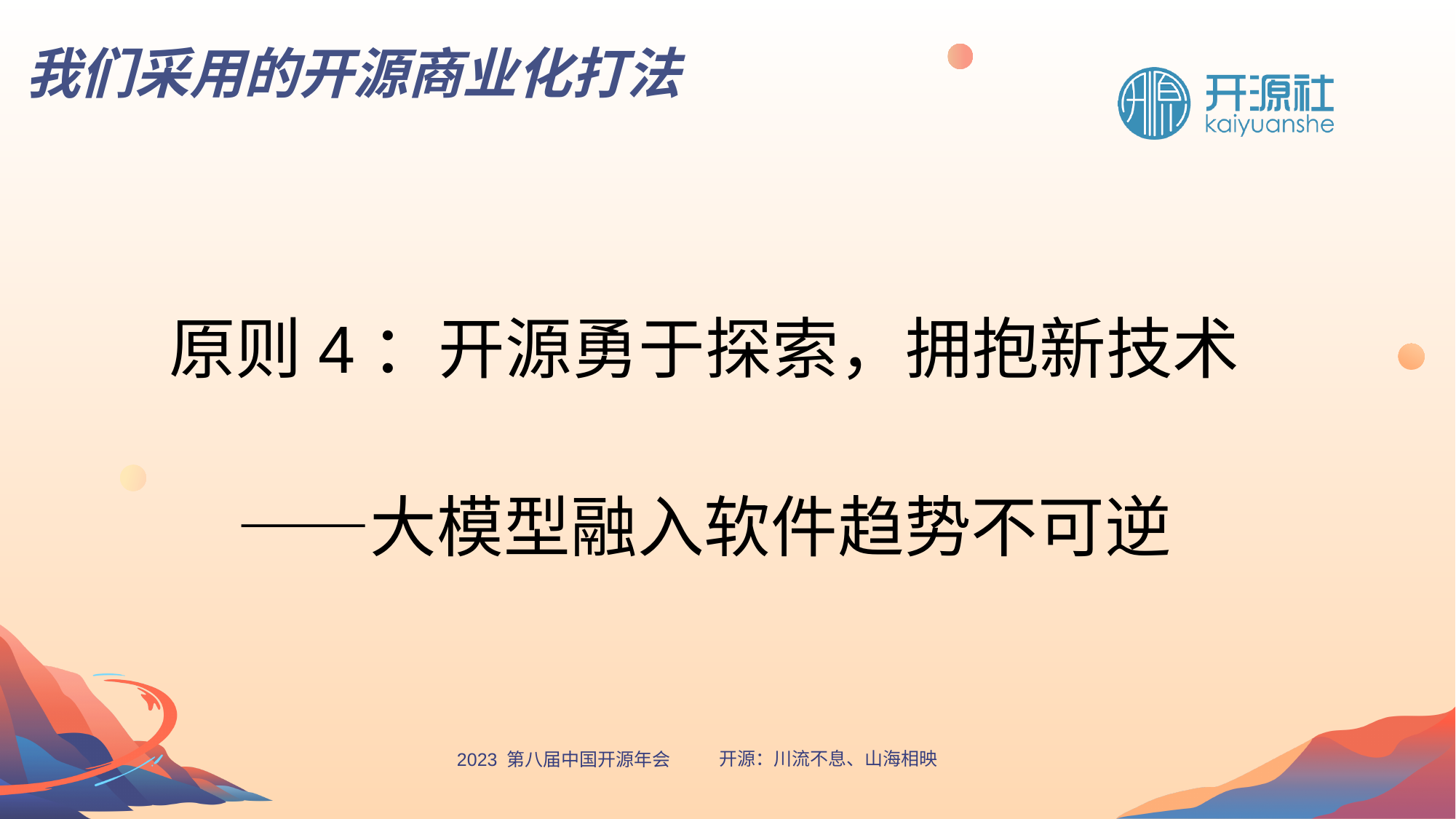

我们采用的开源商业化打法
原则4：开源勇于探索，拥抱新技术
——大模型融入软件趋势不可逆